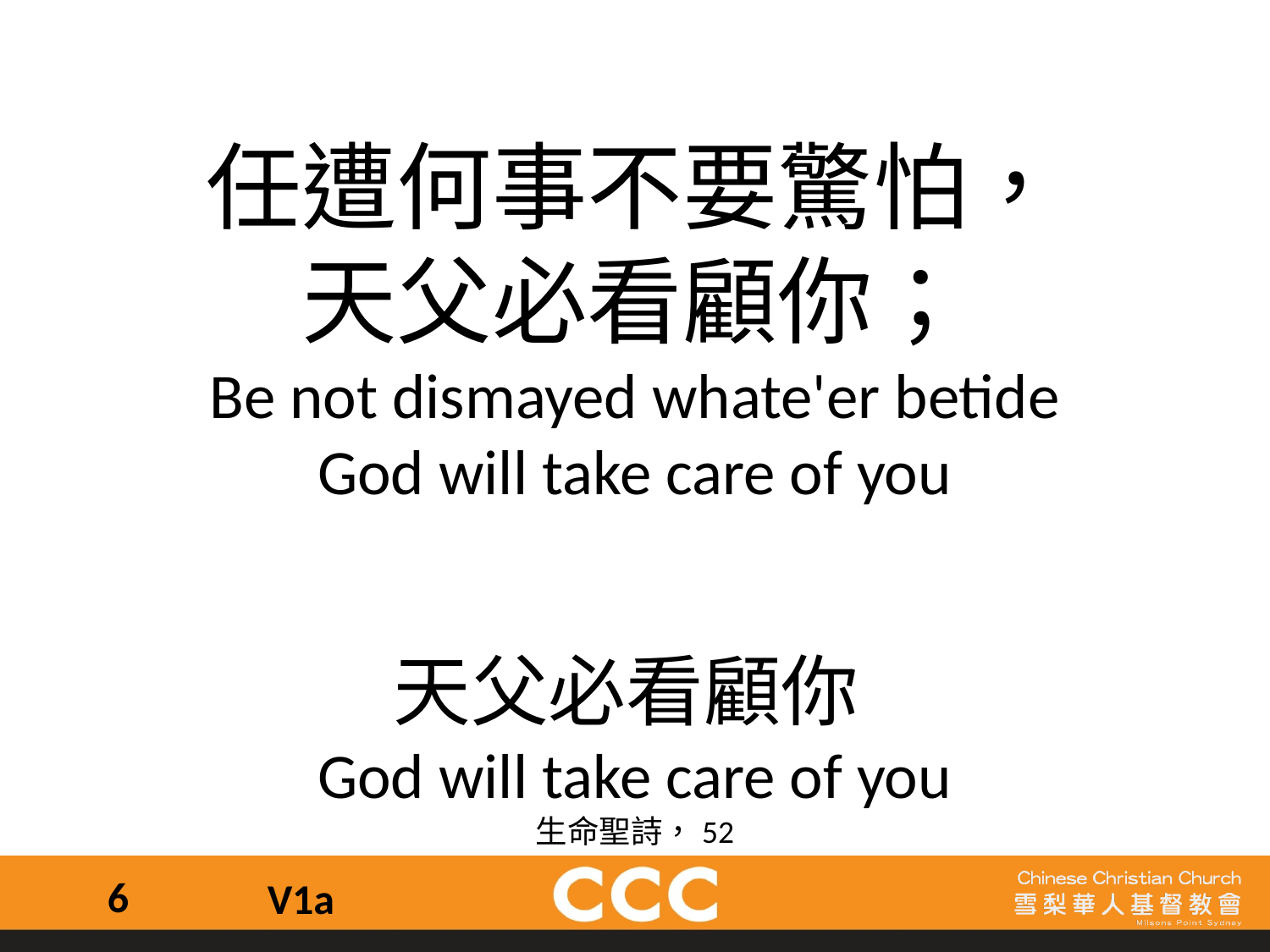

任遭何事不要驚怕，
天父必看顧你；
Be not dismayed whate'er betide
God will take care of you
天父必看顧你
God will take care of you
生命聖詩，52
6
V1a